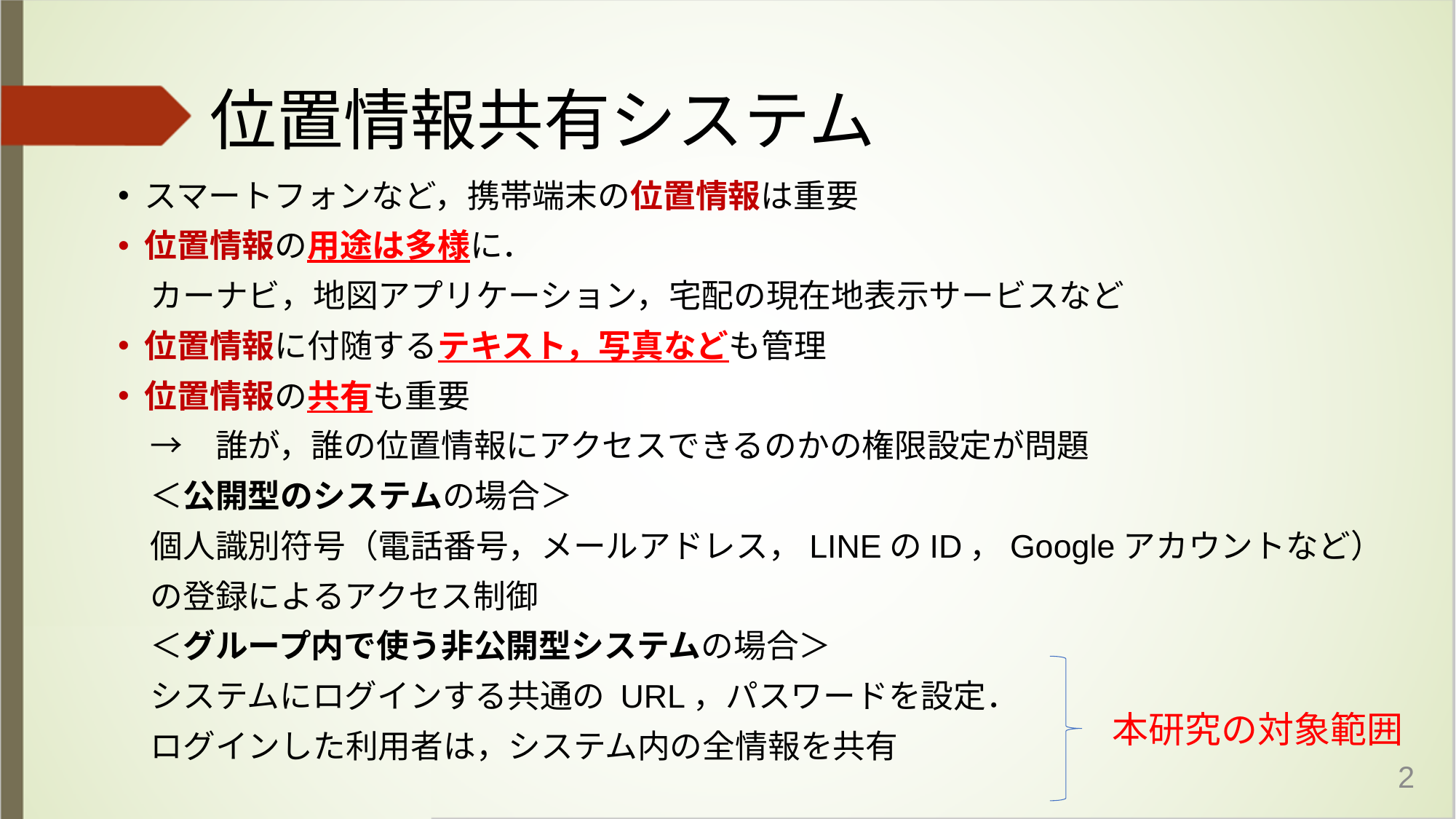

# 位置情報共有システム
スマートフォンなど，携帯端末の位置情報は重要
位置情報の用途は多様に．
　カーナビ，地図アプリケーション，宅配の現在地表示サービスなど
位置情報に付随するテキスト，写真なども管理
位置情報の共有も重要
　→　誰が，誰の位置情報にアクセスできるのかの権限設定が問題
　＜公開型のシステムの場合＞
　個人識別符号（電話番号，メールアドレス，LINEのID，Googleアカウントなど）
　の登録によるアクセス制御
　＜グループ内で使う非公開型システムの場合＞
　システムにログインする共通の URL，パスワードを設定．
　ログインした利用者は，システム内の全情報を共有

本研究の対象範囲
2